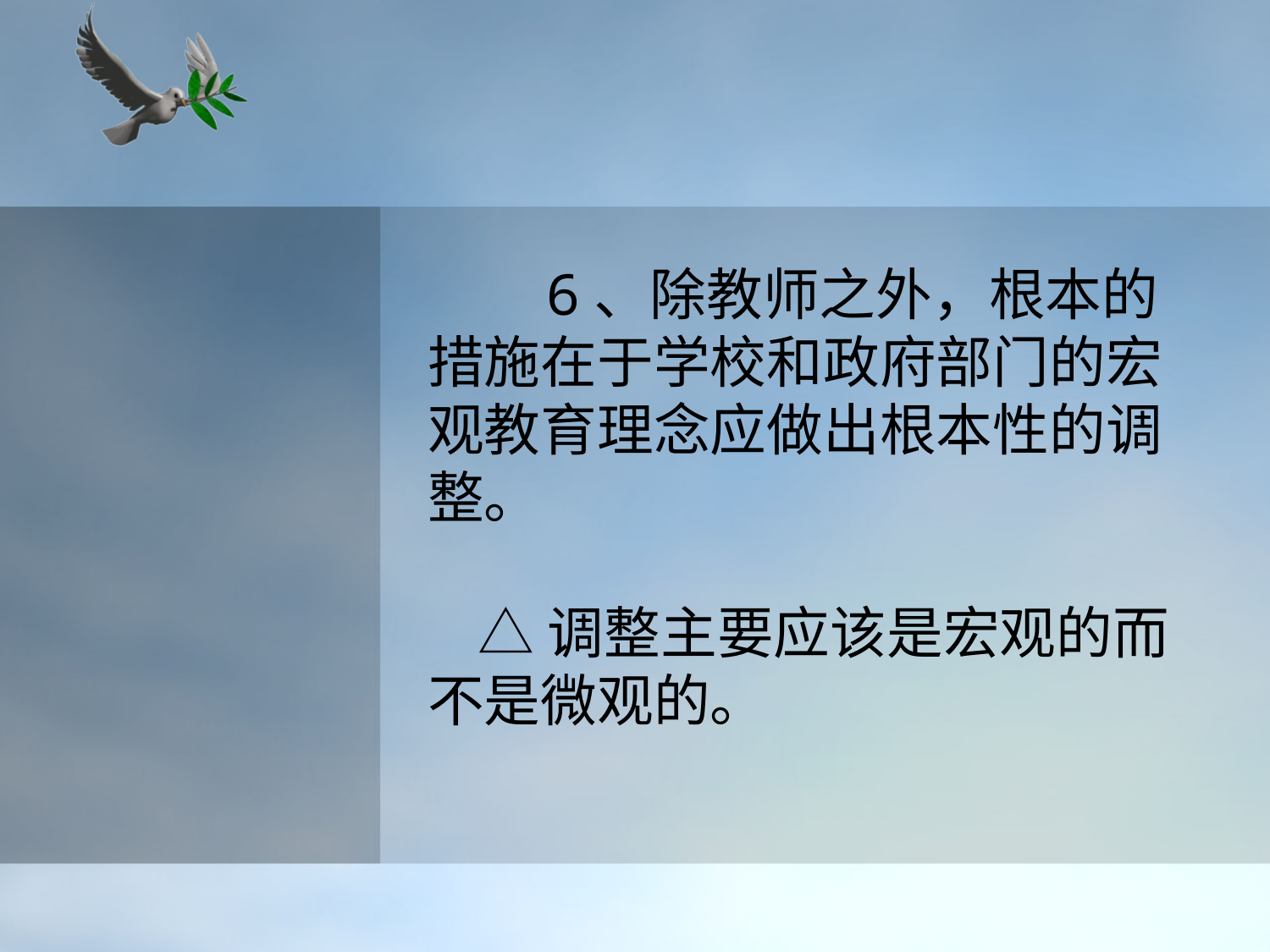

# 6、除教师之外，根本的措施在于学校和政府部门的宏观教育理念应做出根本性的调整。 △ 调整主要应该是宏观的而不是微观的。